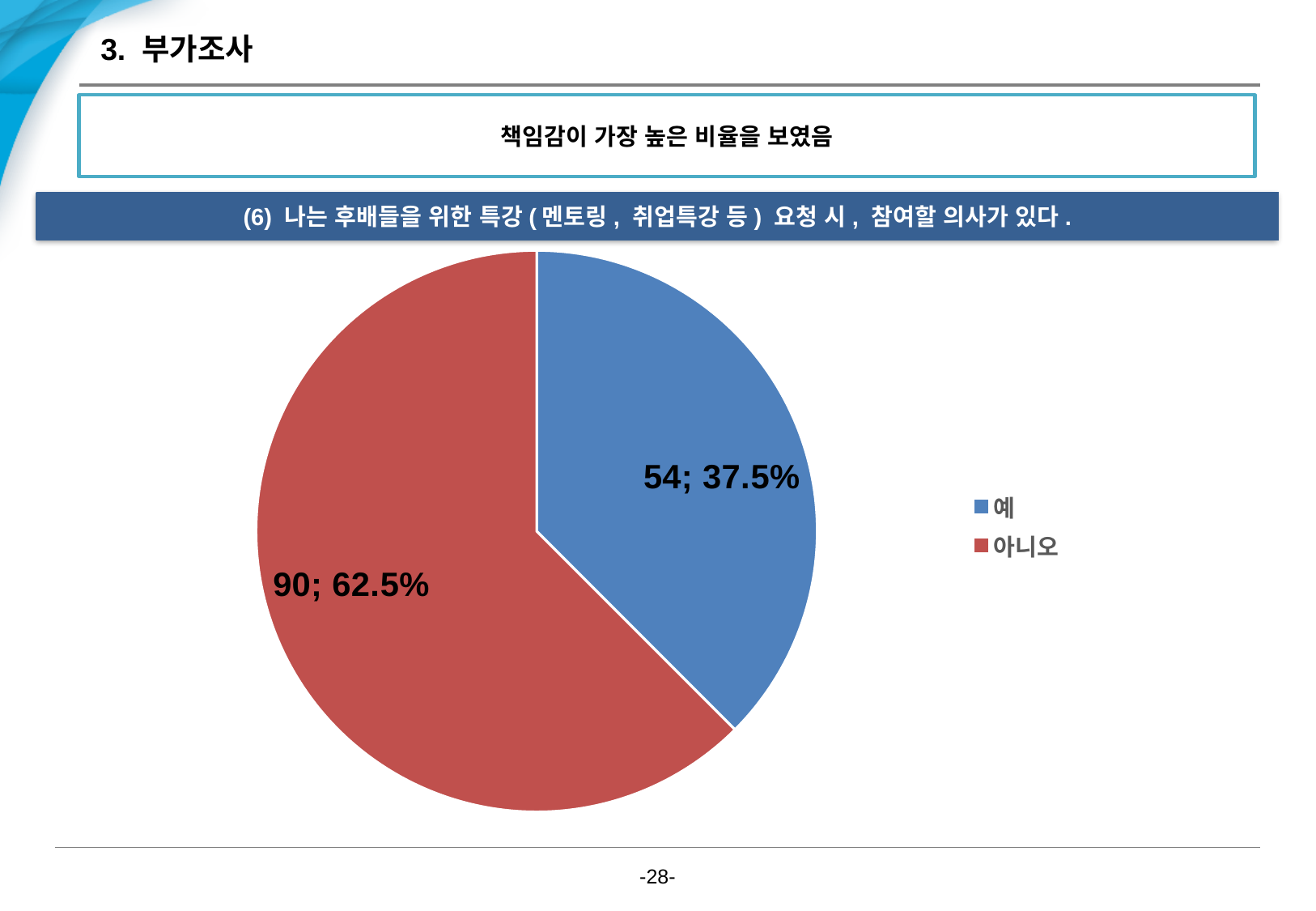

# 3. 부가조사

책임감이 가장 높은 비율을 보였음
(6) 나는 후배들을 위한 특강(멘토링, 취업특강 등) 요청 시, 참여할 의사가 있다.

### Chart

| Category | 판매 |
|---|---|
| 예 | 54.0 |
| 아니오 | 90.0 |
-28-